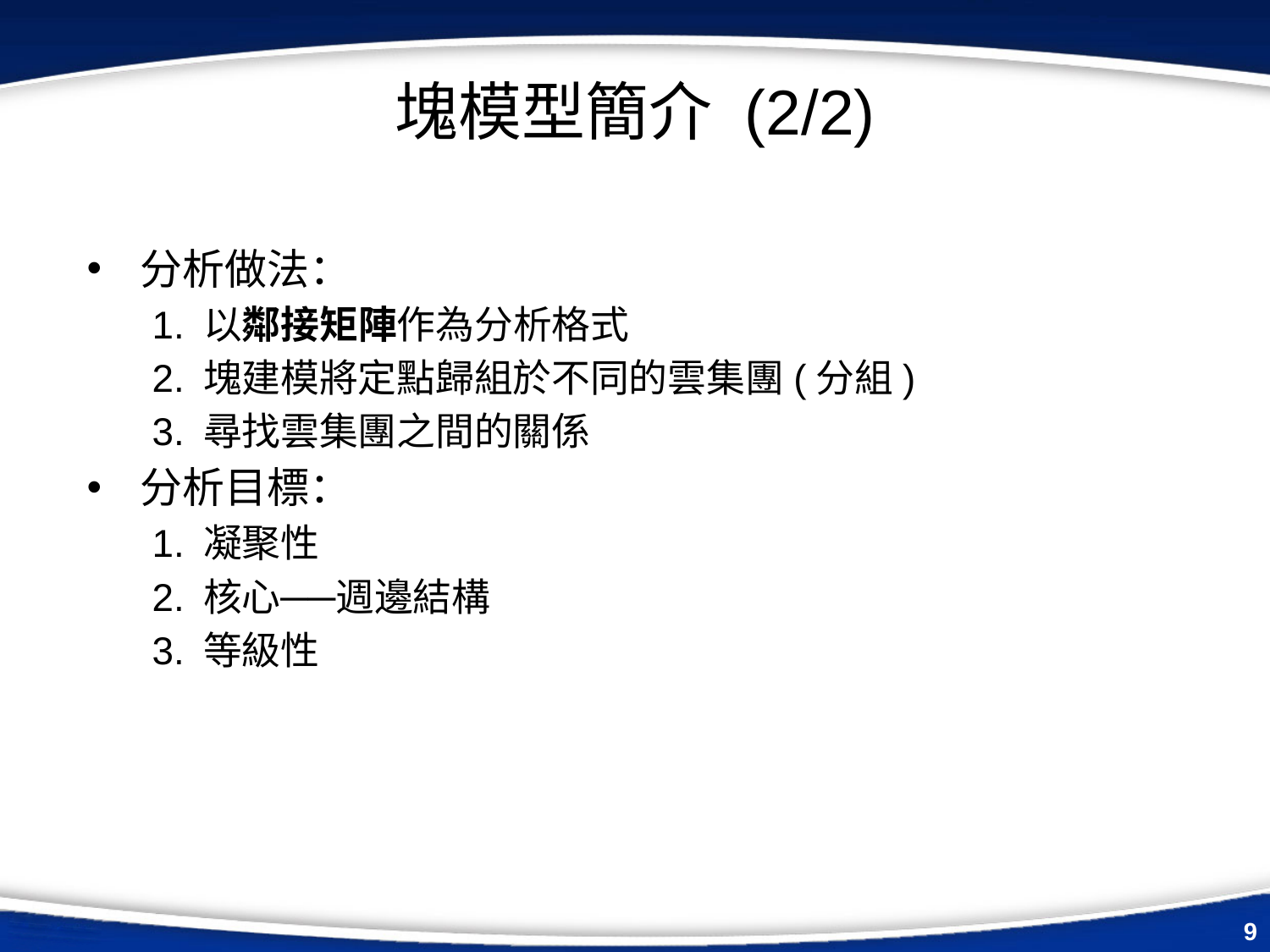

# 塊模型簡介 (2/2)
分析做法：
以鄰接矩陣作為分析格式
塊建模將定點歸組於不同的雲集團(分組)
尋找雲集團之間的關係
分析目標：
凝聚性
核心──週邊結構
等級性
9